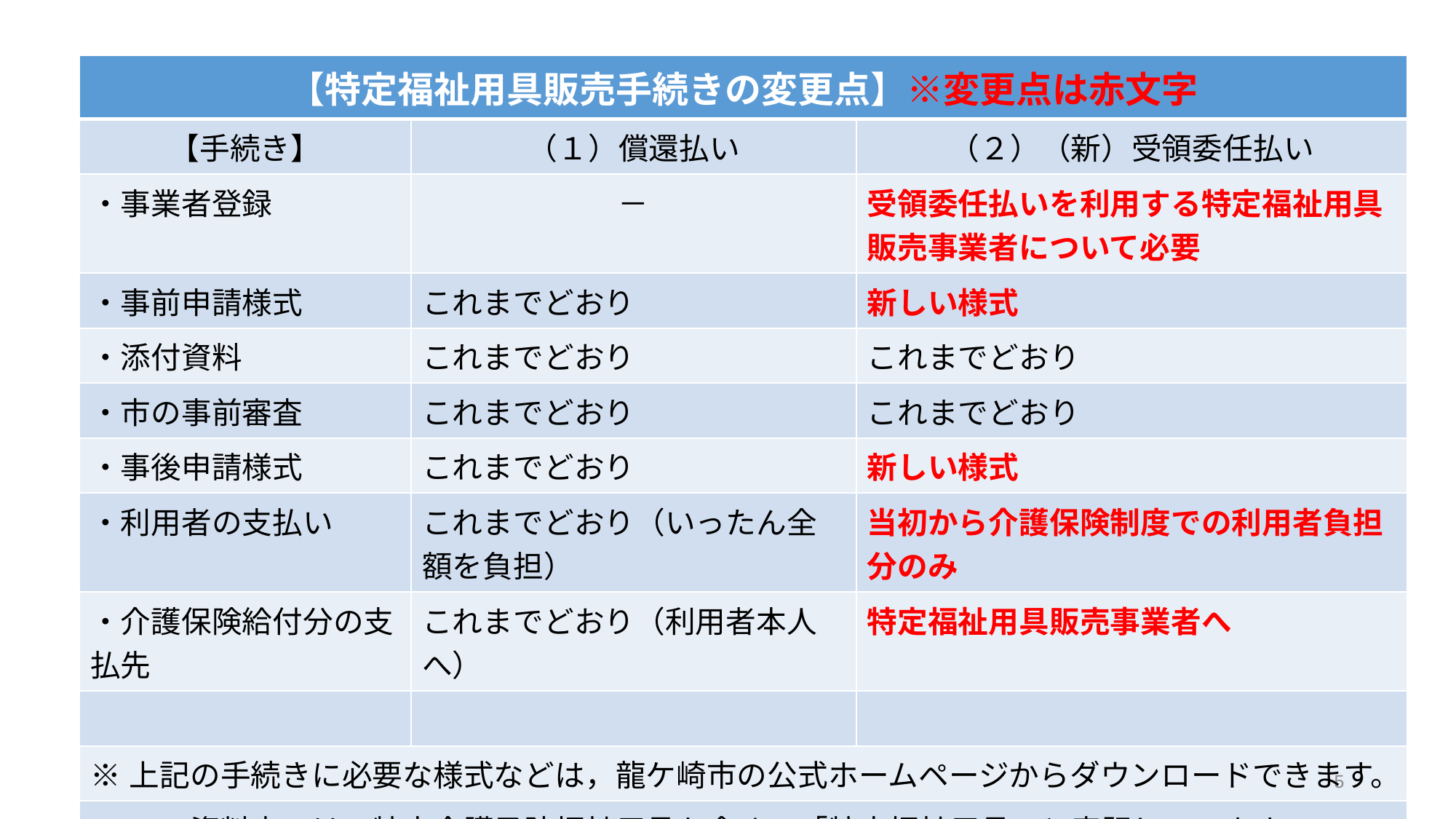

| 【特定福祉用具販売手続きの変更点】※変更点は赤文字 |  |  |
| --- | --- | --- |
| 【手続き】 | （１）償還払い | （２）（新）受領委任払い |
| ・事業者登録 | － | 受領委任払いを利用する特定福祉用具販売事業者について必要 |
| ・事前申請様式 | これまでどおり | 新しい様式 |
| ・添付資料 | これまでどおり | これまでどおり |
| ・市の事前審査 | これまでどおり | これまでどおり |
| ・事後申請様式 | これまでどおり | 新しい様式 |
| ・利用者の支払い | これまでどおり（いったん全額を負担） | 当初から介護保険制度での利用者負担分のみ |
| ・介護保険給付分の支払先 | これまでどおり（利用者本人へ） | 特定福祉用具販売事業者へ |
|  |  |  |
| ※上記の手続きに必要な様式などは，龍ケ崎市の公式ホームページからダウンロードできます。 |  |  |
| ※この資料内では，特定介護予防福祉用具も含めて「特定福祉用具」と表記しています。 |  |  |
5